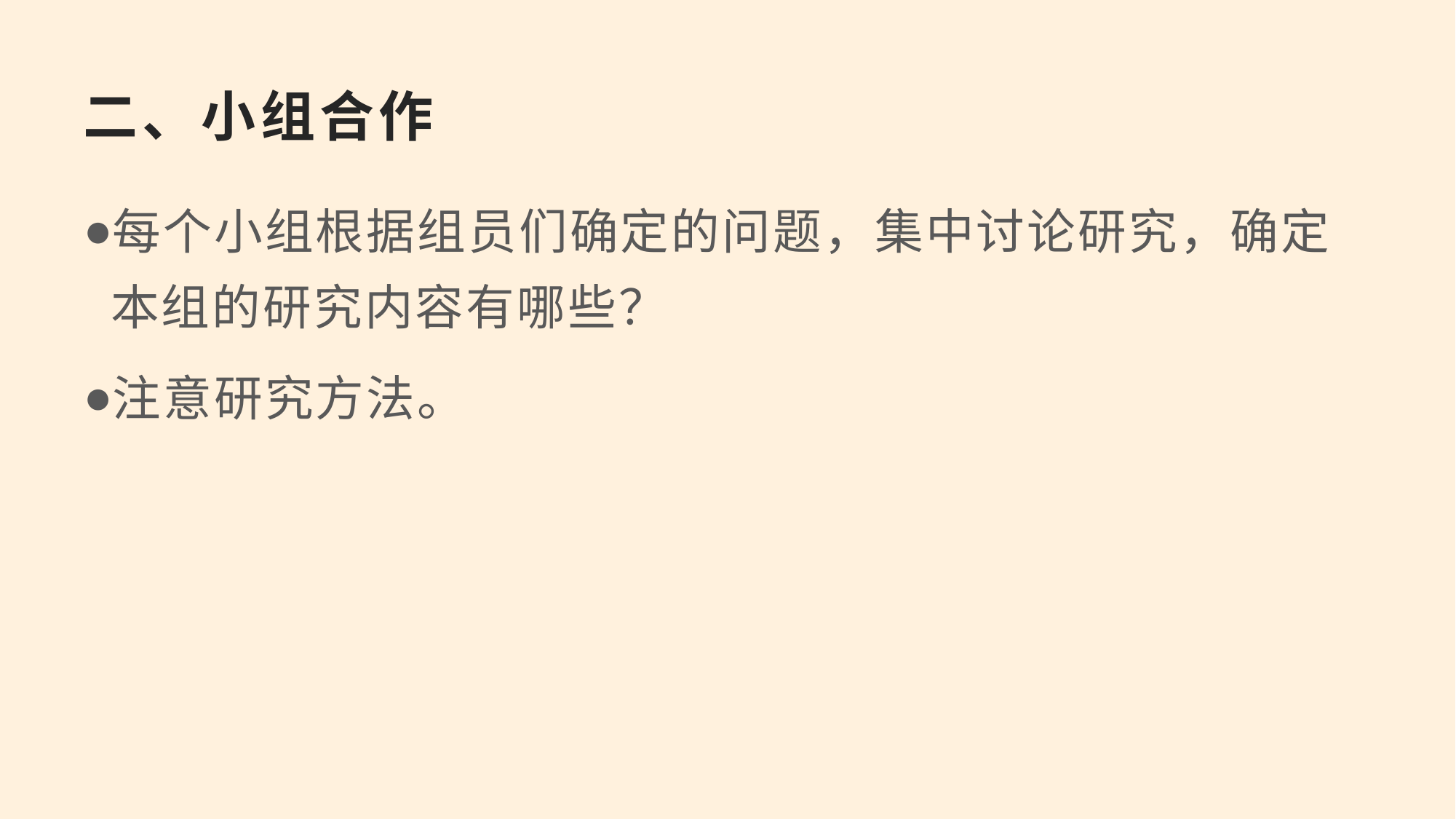

# 二、小组合作
每个小组根据组员们确定的问题，集中讨论研究，确定本组的研究内容有哪些？
注意研究方法。